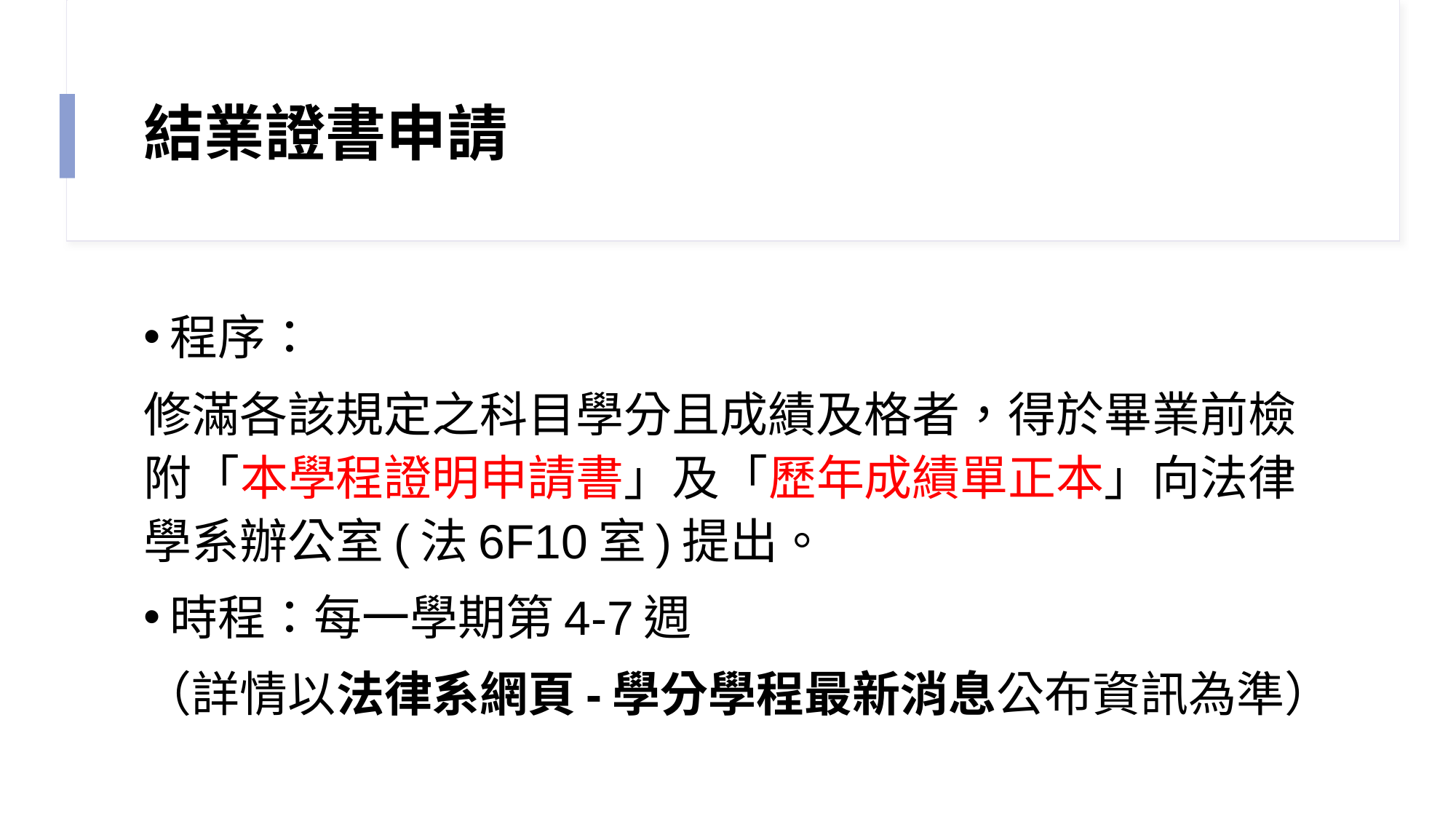

# 結業證書申請
程序：
修滿各該規定之科目學分且成績及格者，得於畢業前檢附「本學程證明申請書」及「歷年成績單正本」向法律學系辦公室(法6F10室)提出。
時程：每一學期第4-7週
（詳情以法律系網頁-學分學程最新消息公布資訊為準）